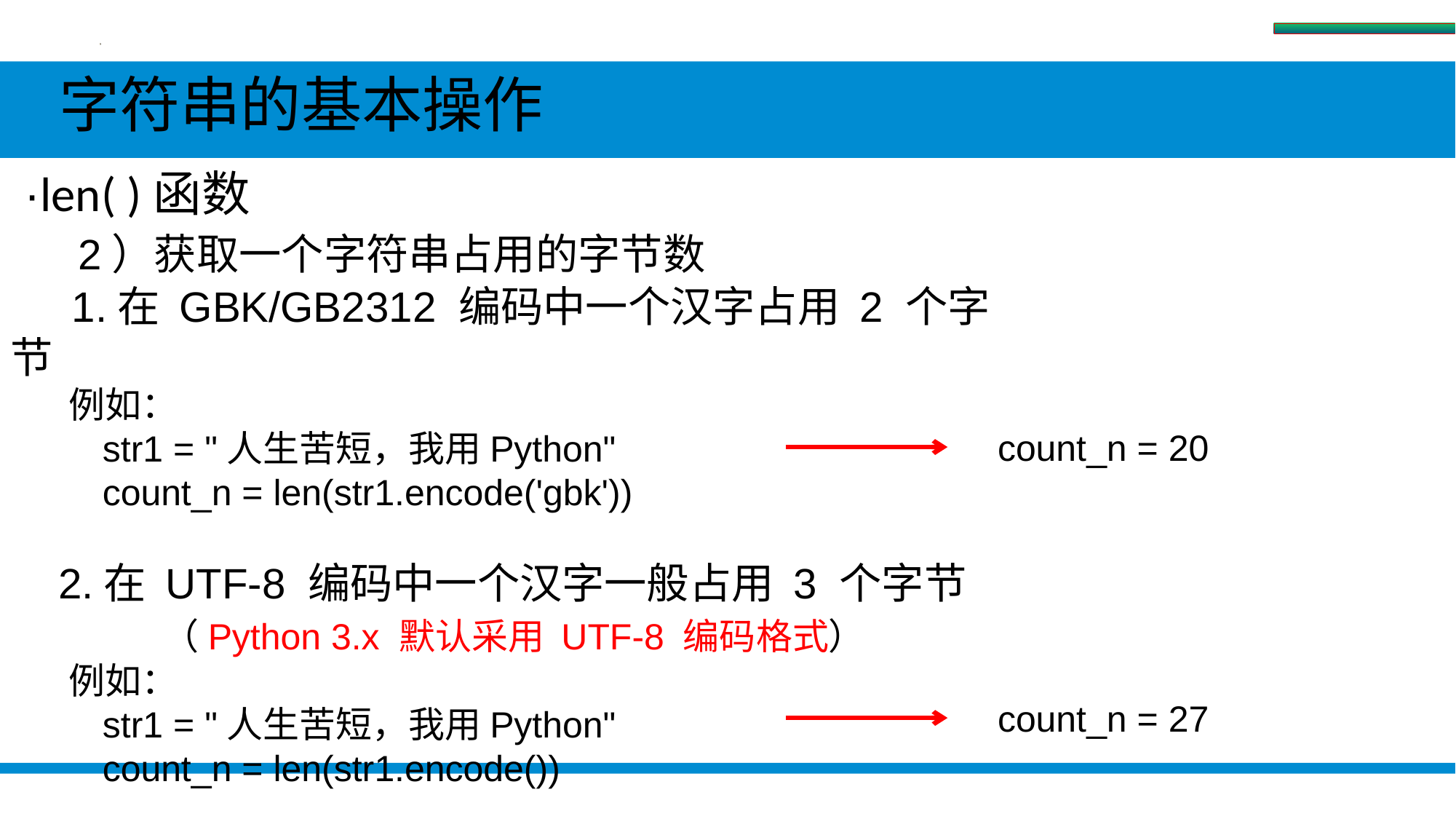

字符串

  字符串的基本操作
 ·len( )函数
     2）获取一个字符串占用的字节数
      1.在 GBK/GB2312 编码中一个汉字占用 2 个字节
      例如：
         str1 = "人生苦短，我用Python"
         count_n = len(str1.encode('gbk'))

    2.在 UTF-8 编码中一个汉字一般占用 3 个字节
               （Python 3.x 默认采用 UTF-8 编码格式）
      例如：
         str1 = "人生苦短，我用Python"
         count_n = len(str1.encode())
count_n = 20
count_n = 27
#